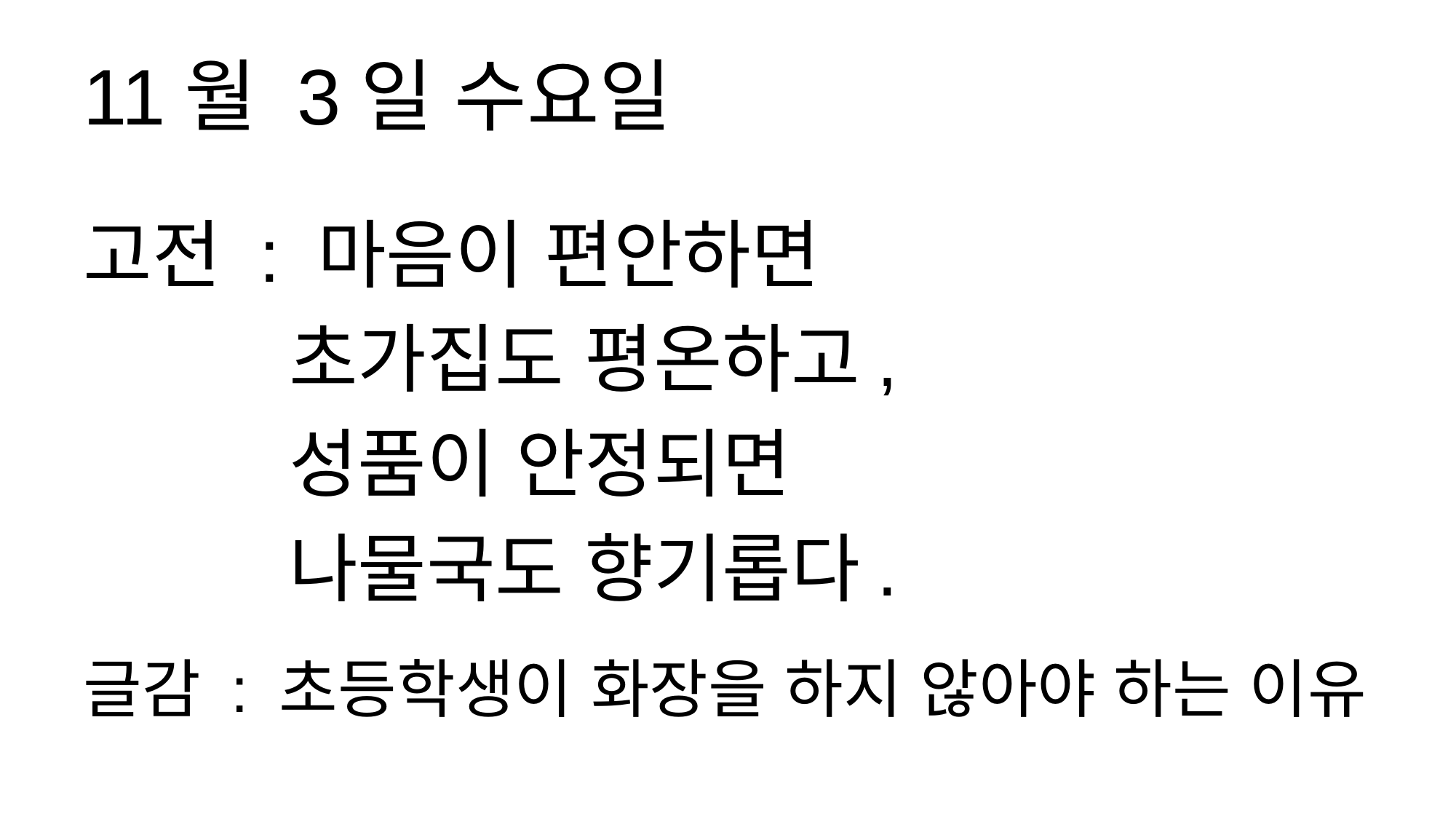

11월 3일 수요일
고전 : 마음이 편안하면
         초가집도 평온하고,
         성품이 안정되면
         나물국도 향기롭다.
글감 : 초등학생이 화장을 하지 않아야 하는 이유